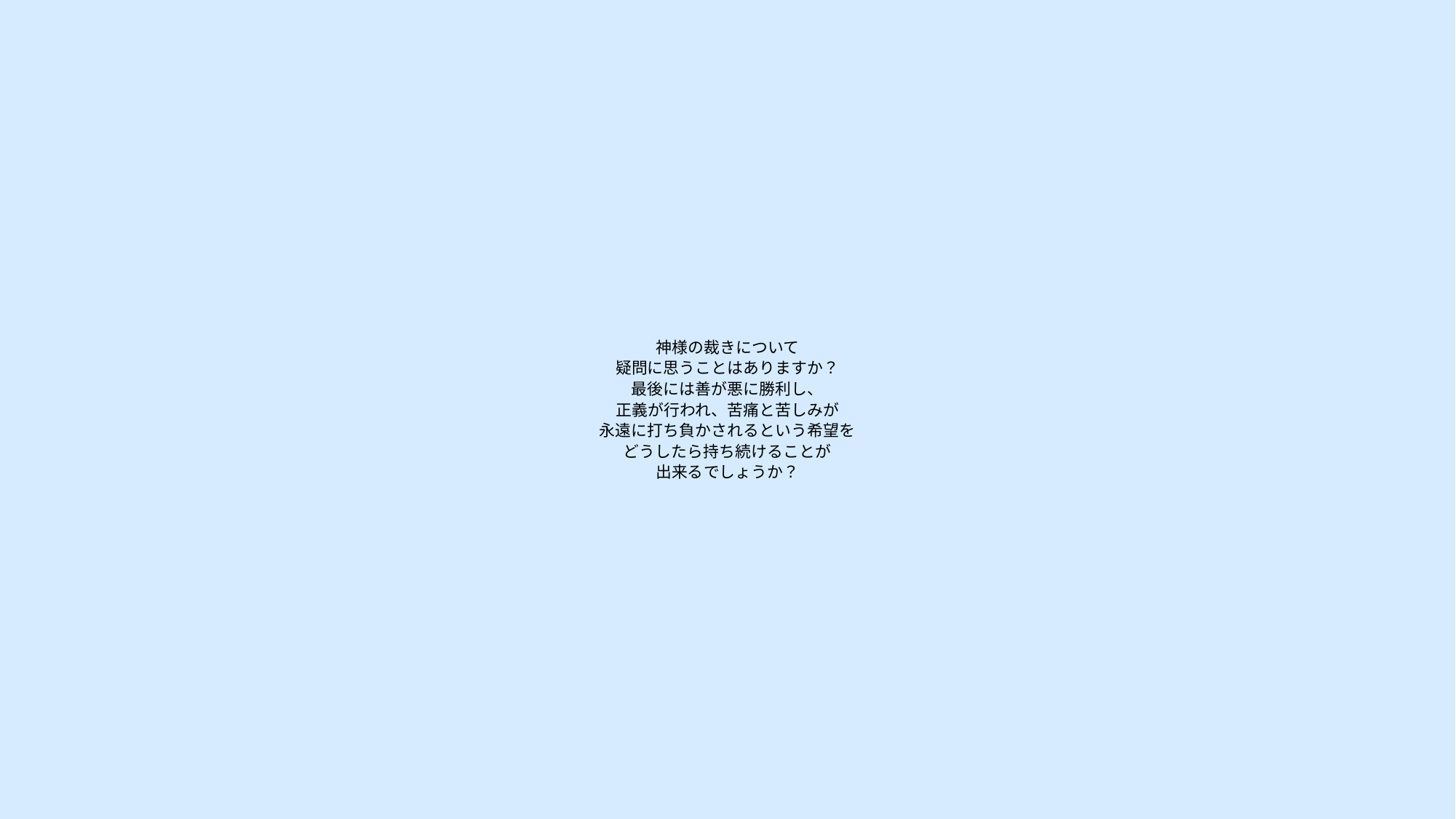

# 神様の裁きについて 疑問に思うことはありますか？ 最後には善が悪に勝利し、 正義が行われ、苦痛と苦しみが 永遠に打ち負かされるという希望を どうしたら持ち続けることが 出来るでしょうか？